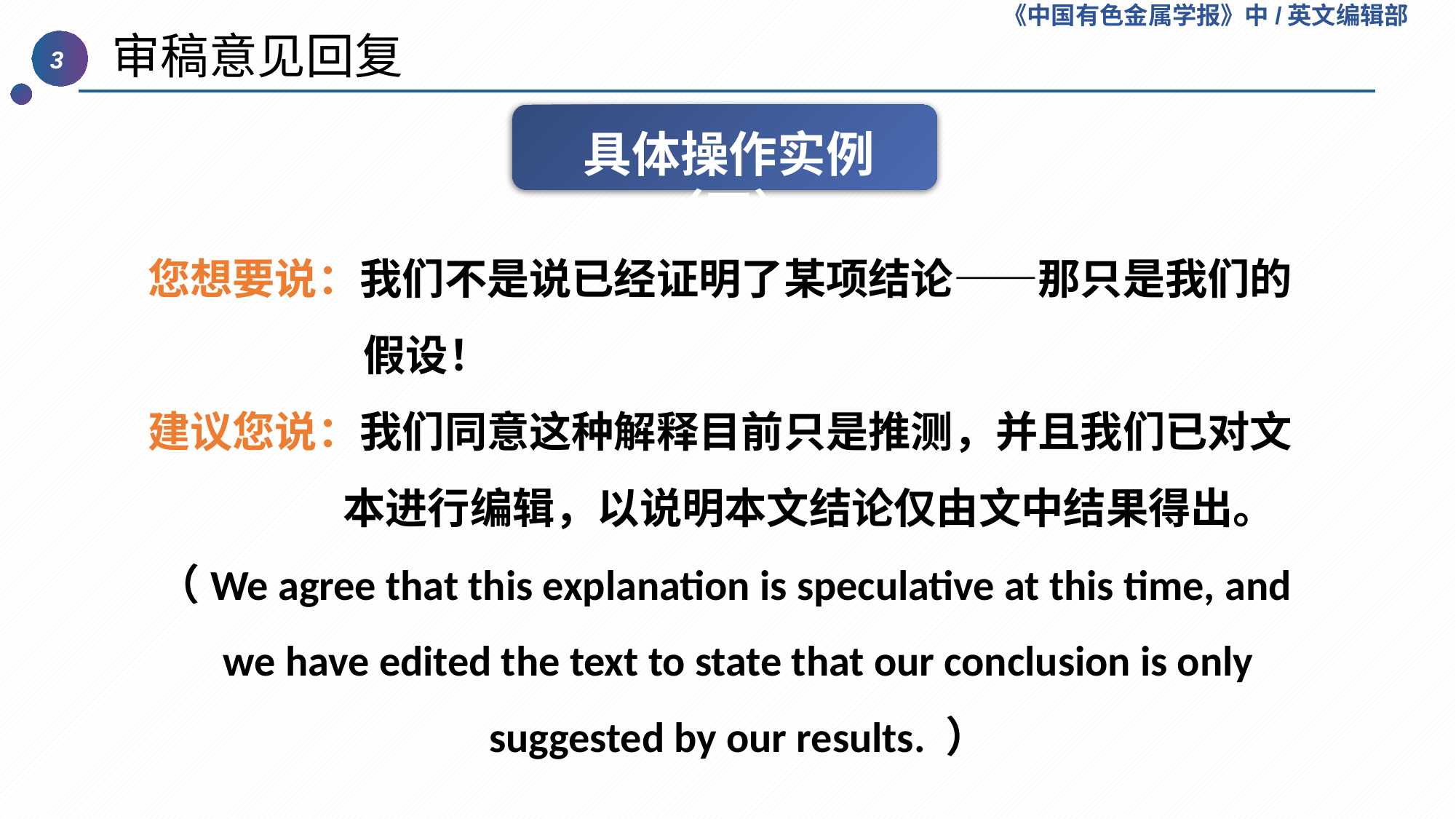

《中国有色金属学报》中/英文编辑部

      审稿意见回复

3

具体操作实例（四）
 您想要说：我们不是说已经证明了某项结论——那只是我们的假设！
 建议您说：我们同意这种解释目前只是推测，并且我们已对文本进行编辑，以说明本文结论仅由文中结果得出。
（We agree that this explanation is speculative at this time, and we have edited the text to state that our conclusion is only suggested by our results. ）